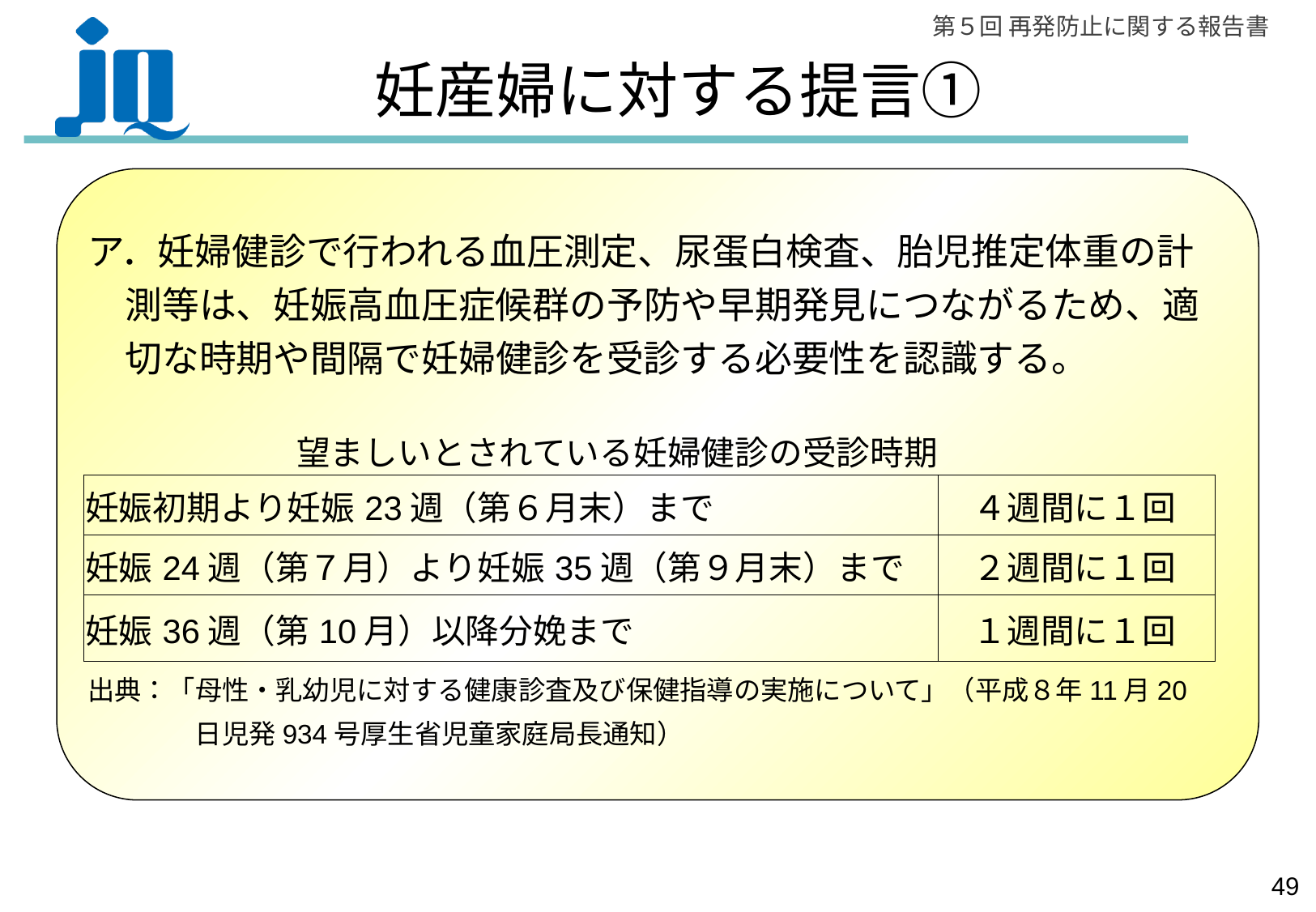

# 妊産婦に対する提言①
ア．妊婦健診で行われる血圧測定、尿蛋白検査、胎児推定体重の計測等は、妊娠高血圧症候群の予防や早期発見につながるため、適切な時期や間隔で妊婦健診を受診する必要性を認識する。

出典：「母性・乳幼児に対する健康診査及び保健指導の実施について」（平成８年11月20
　　　　日児発934号厚生省児童家庭局長通知）
望ましいとされている妊婦健診の受診時期
| 妊娠初期より妊娠23週（第６月末）まで | ４週間に１回 |
| --- | --- |
| 妊娠24週（第７月）より妊娠35週（第９月末）まで | ２週間に１回 |
| 妊娠36週（第10月）以降分娩まで | １週間に１回 |
49